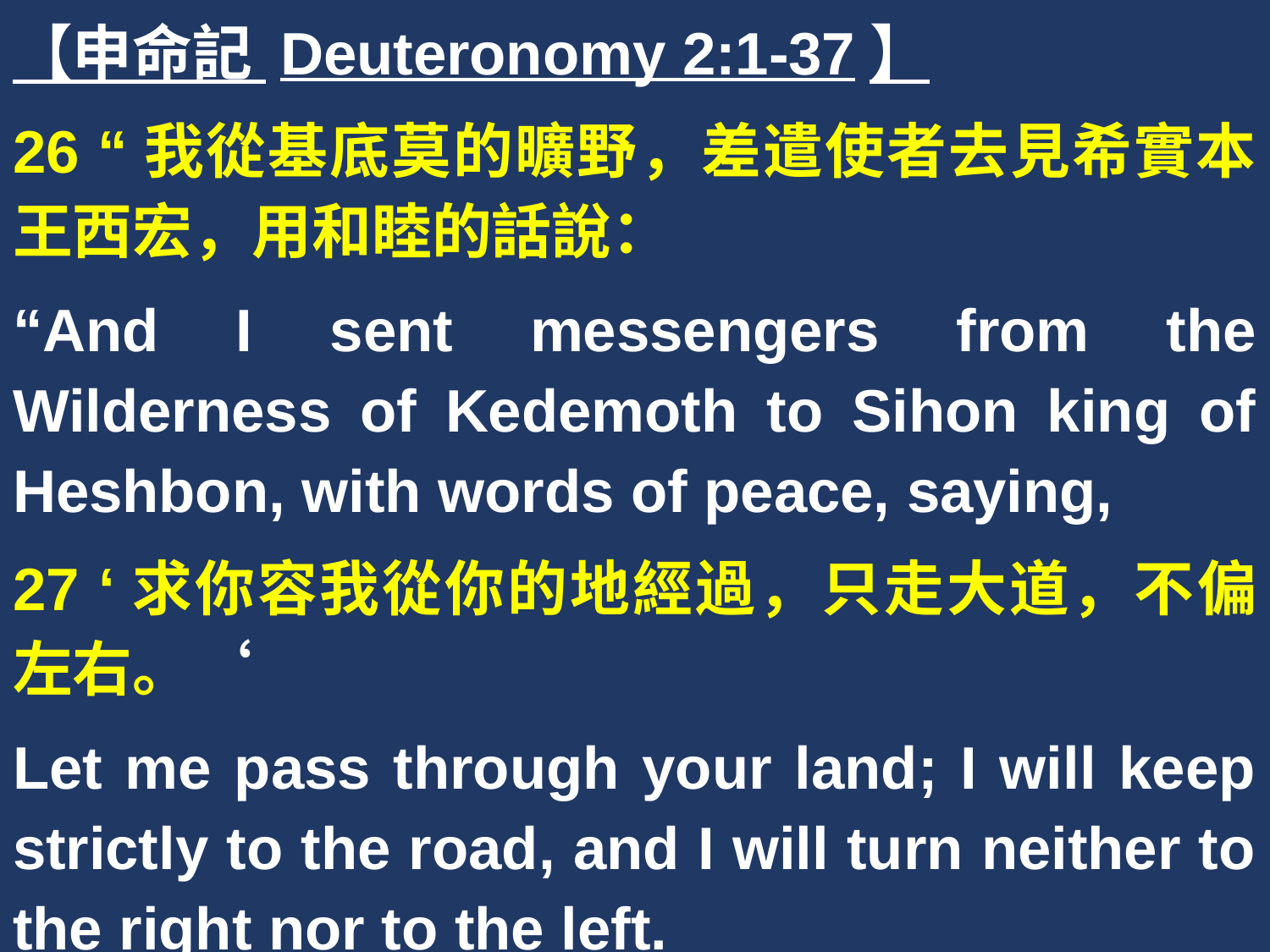

【申命記 Deuteronomy 2:1-37】
26 “我從基底莫的曠野，差遣使者去見希實本王西宏，用和睦的話說：
“And I sent messengers from the Wilderness of Kedemoth to Sihon king of Heshbon, with words of peace, saying,
27 ‘求你容我從你的地經過，只走大道，不偏左右。‘
Let me pass through your land; I will keep strictly to the road, and I will turn neither to the right nor to the left.